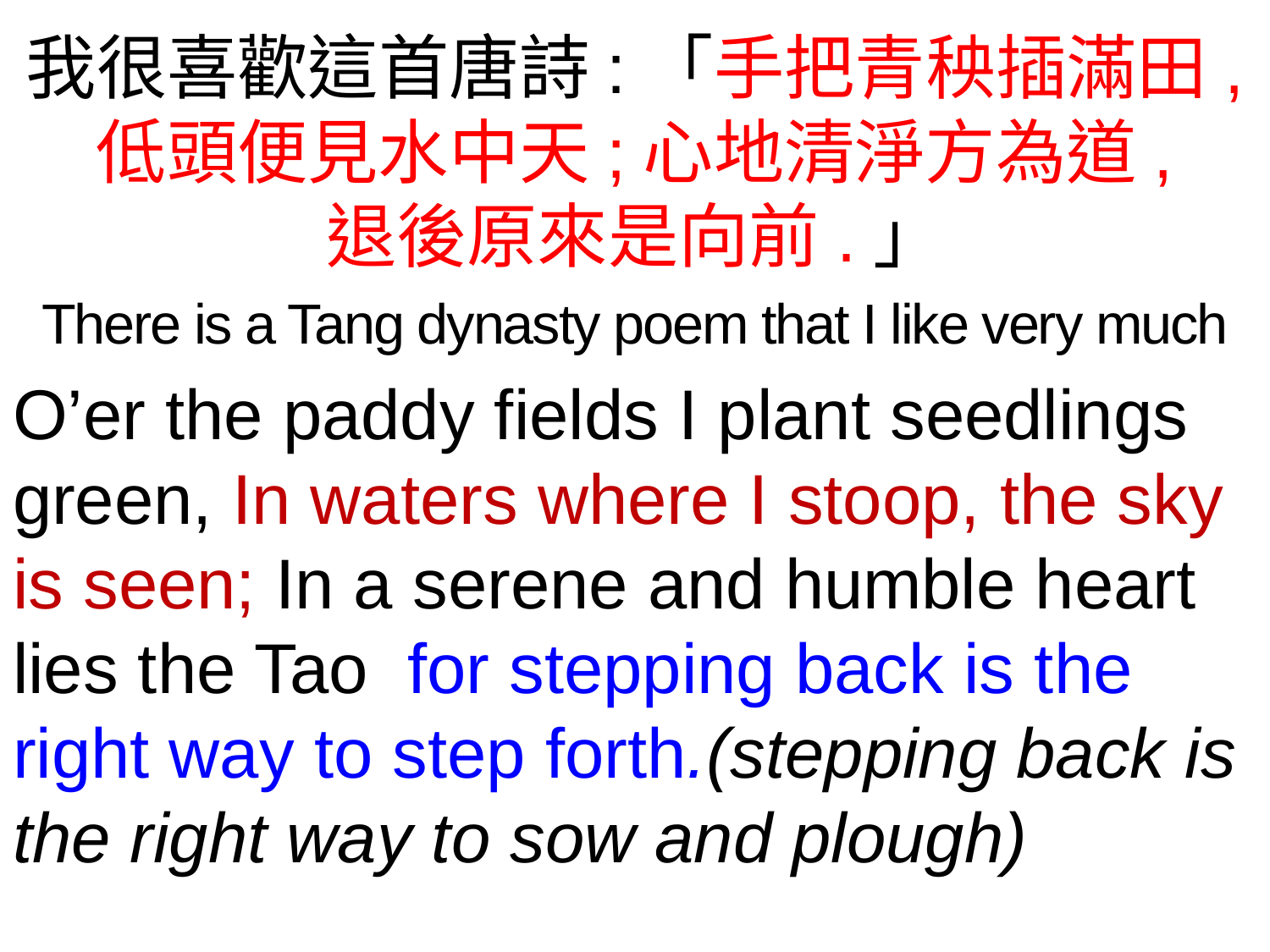

我很喜歡這首唐詩:「手把青秧插滿田,
低頭便見水中天;心地清淨方為道,
退後原來是向前.」
There is a Tang dynasty poem that I like very much
O’er the paddy fields I plant seedlings green, In waters where I stoop, the sky is seen; In a serene and humble heart lies the Tao  for stepping back is the right way to step forth.(stepping back is the right way to sow and plough)